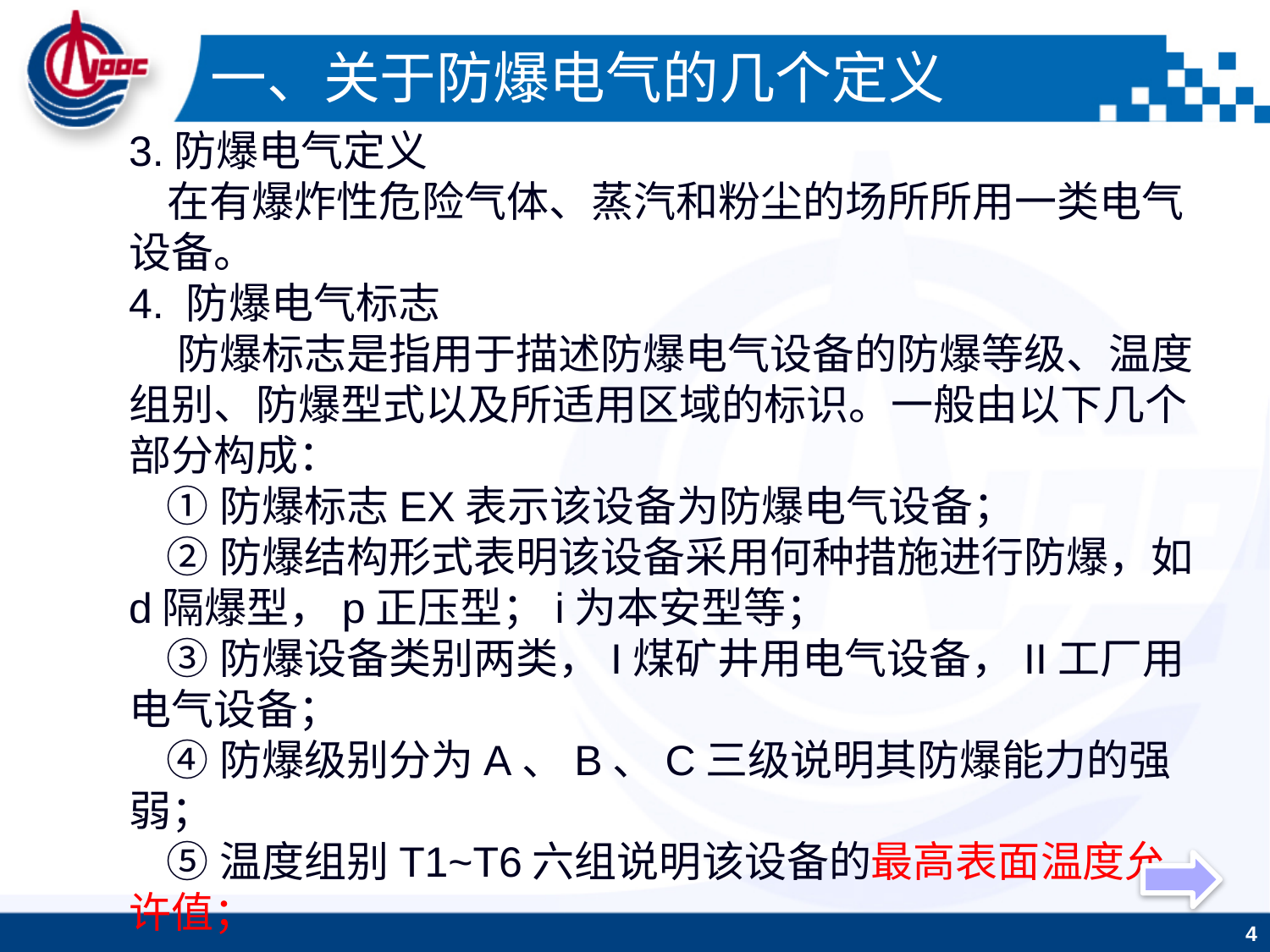

一、关于防爆电气的几个定义
3.防爆电气定义.
   在有爆炸性危险气体、蒸汽和粉尘的场所所用一类电气设备。
4. 防爆电气标志
    防爆标志是指用于描述防爆电气设备的防爆等级、温度组别、防爆型式以及所适用区域的标识。一般由以下几个部分构成：
    ①防爆标志EX表示该设备为防爆电气设备；
    ②防爆结构形式表明该设备采用何种措施进行防爆，如  d隔爆型，p正压型；i为本安型等；
    ③防爆设备类别两类，I煤矿井用电气设备，II工厂用电气设备；
    ④防爆级别分为A、B、C三级说明其防爆能力的强弱；
    ⑤温度组别T1~T6六组说明该设备的最高表面温度允许值；